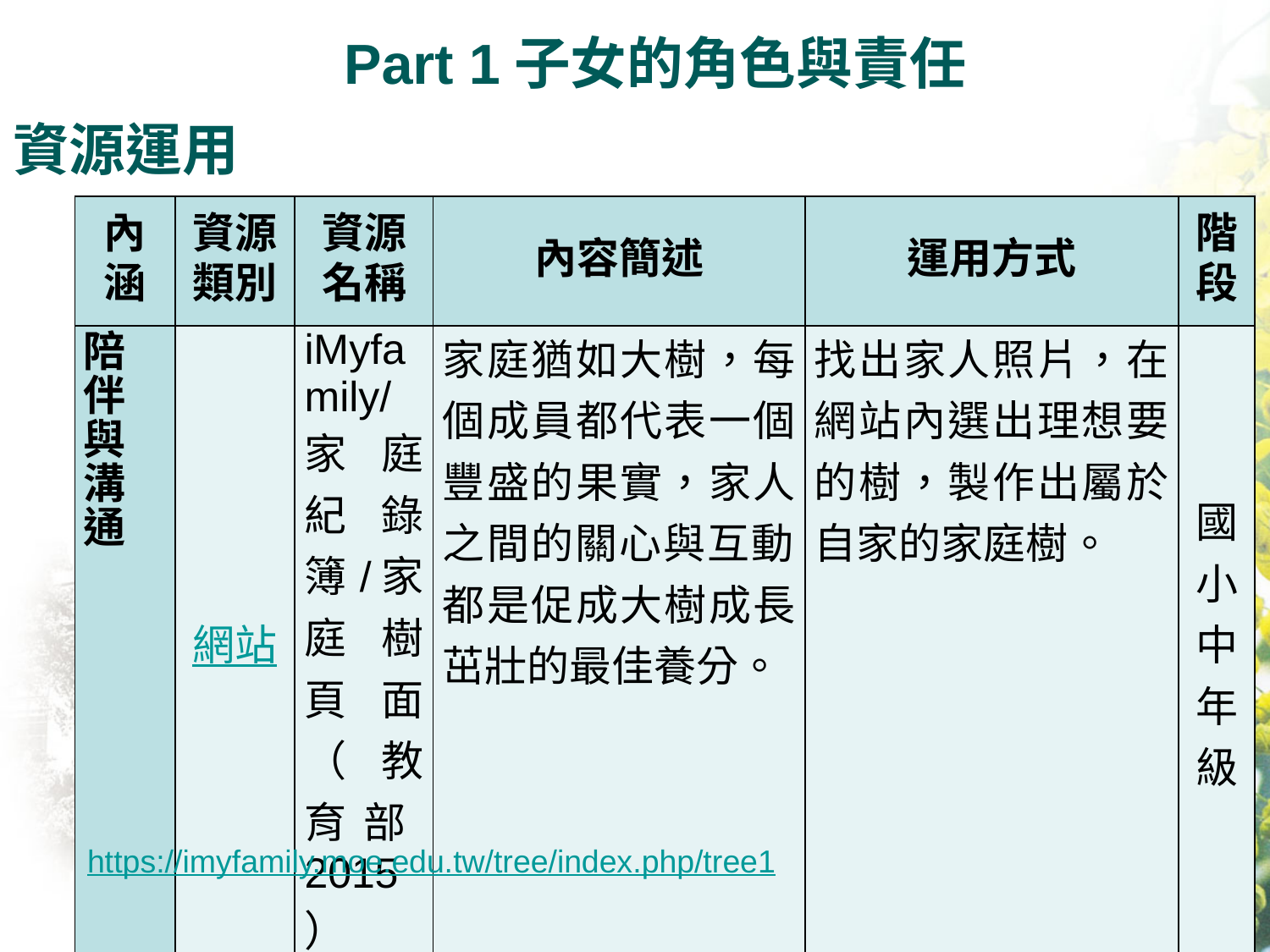

Part 1子女的角色與責任
資源運用
| 內涵 | 資源類別 | 資源名稱 | 內容簡述 | 運用方式 | 階段 |
| --- | --- | --- | --- | --- | --- |
| 陪 伴 與 溝 通 | 網站 | iMyfamily/家庭紀錄簿/家庭樹頁面（教育部，2015） | 家庭猶如大樹，每個成員都代表一個豐盛的果實，家人之間的關心與互動，都是促成大樹成長茁壯的最佳養分。 | 找出家人照片，在網站內選出理想要的樹，製作出屬於自家的家庭樹。 | 國小中年級 |
https://imyfamily.moe.edu.tw/tree/index.php/tree1